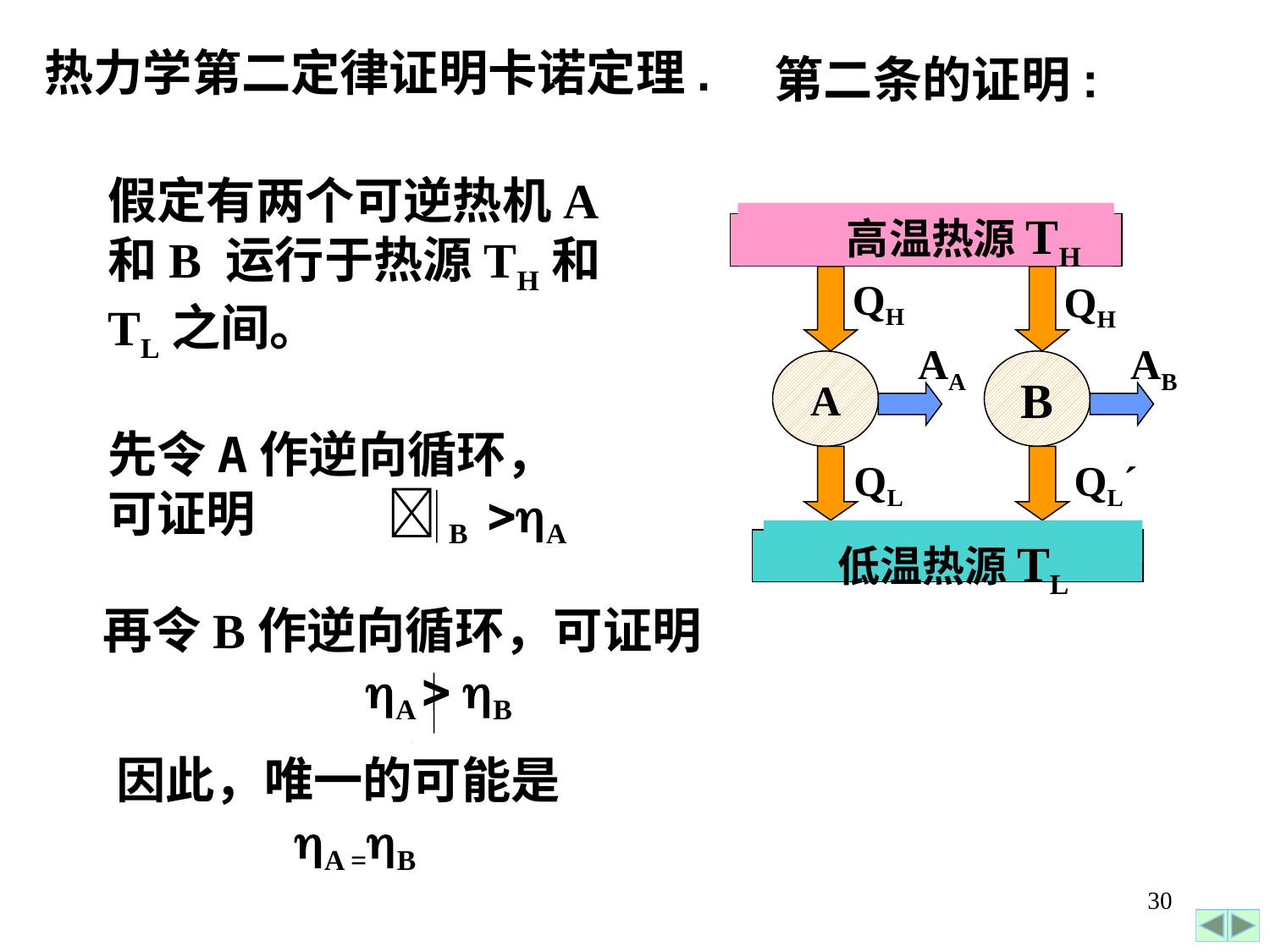

热力学第二定律证明卡诺定理.
第二条的证明:
假定有两个可逆热机A和B 运行于热源TH和TL之间。

先令A作逆向循环，可证明            ηB  >ηA

再令B作逆向循环，可证明
      ηA > ηB

因此，唯一的可能是
 ηA =ηB
高温热源TH
高温热源

QH
QH
AA
AB
A
B

QL´
QL

低温热源TL

30